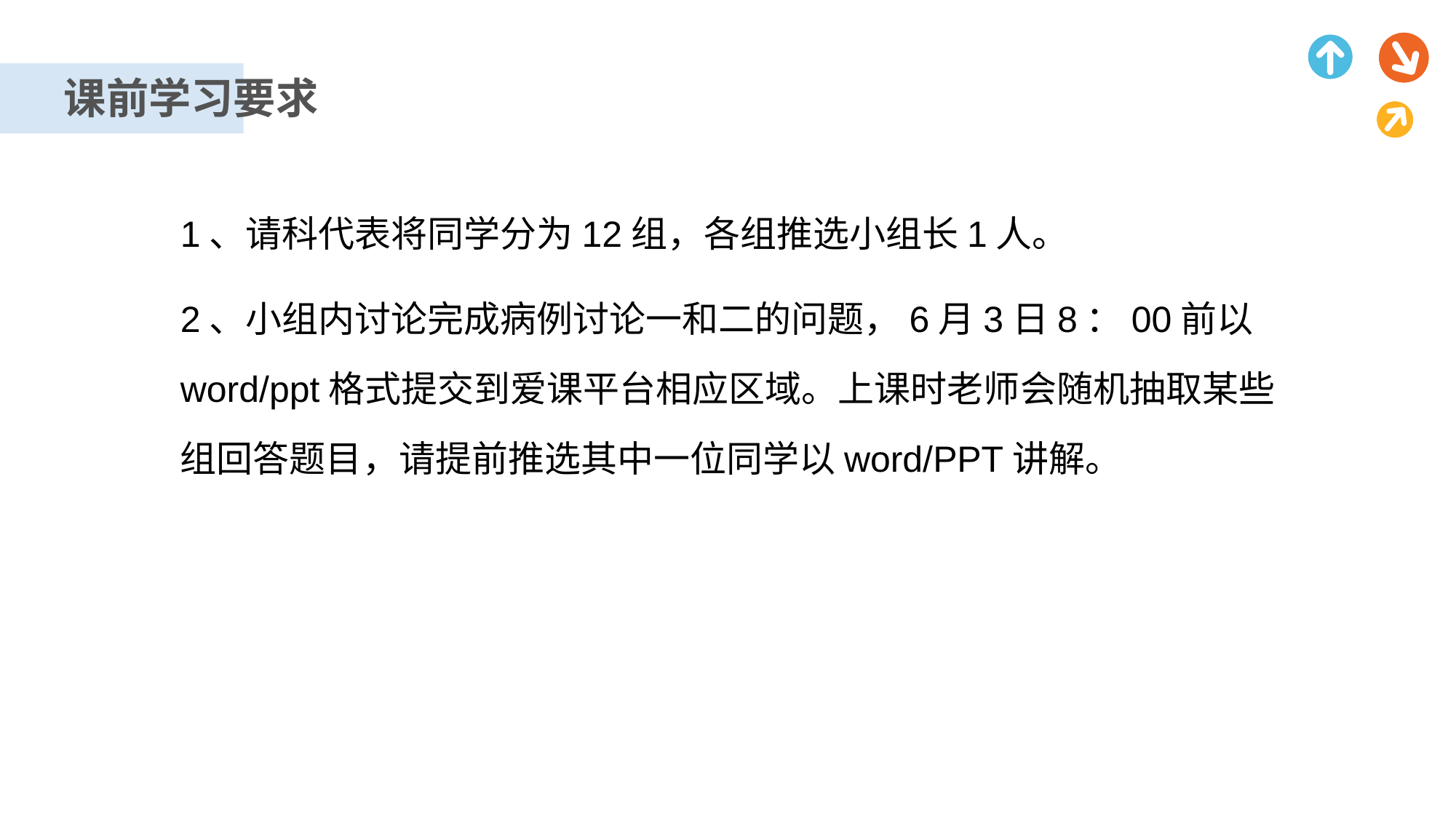

# 课前学习要求
1、请科代表将同学分为12组，各组推选小组长1人。
2、小组内讨论完成病例讨论一和二的问题，6月3日8：00前以word/ppt格式提交到爱课平台相应区域。上课时老师会随机抽取某些组回答题目，请提前推选其中一位同学以word/PPT讲解。